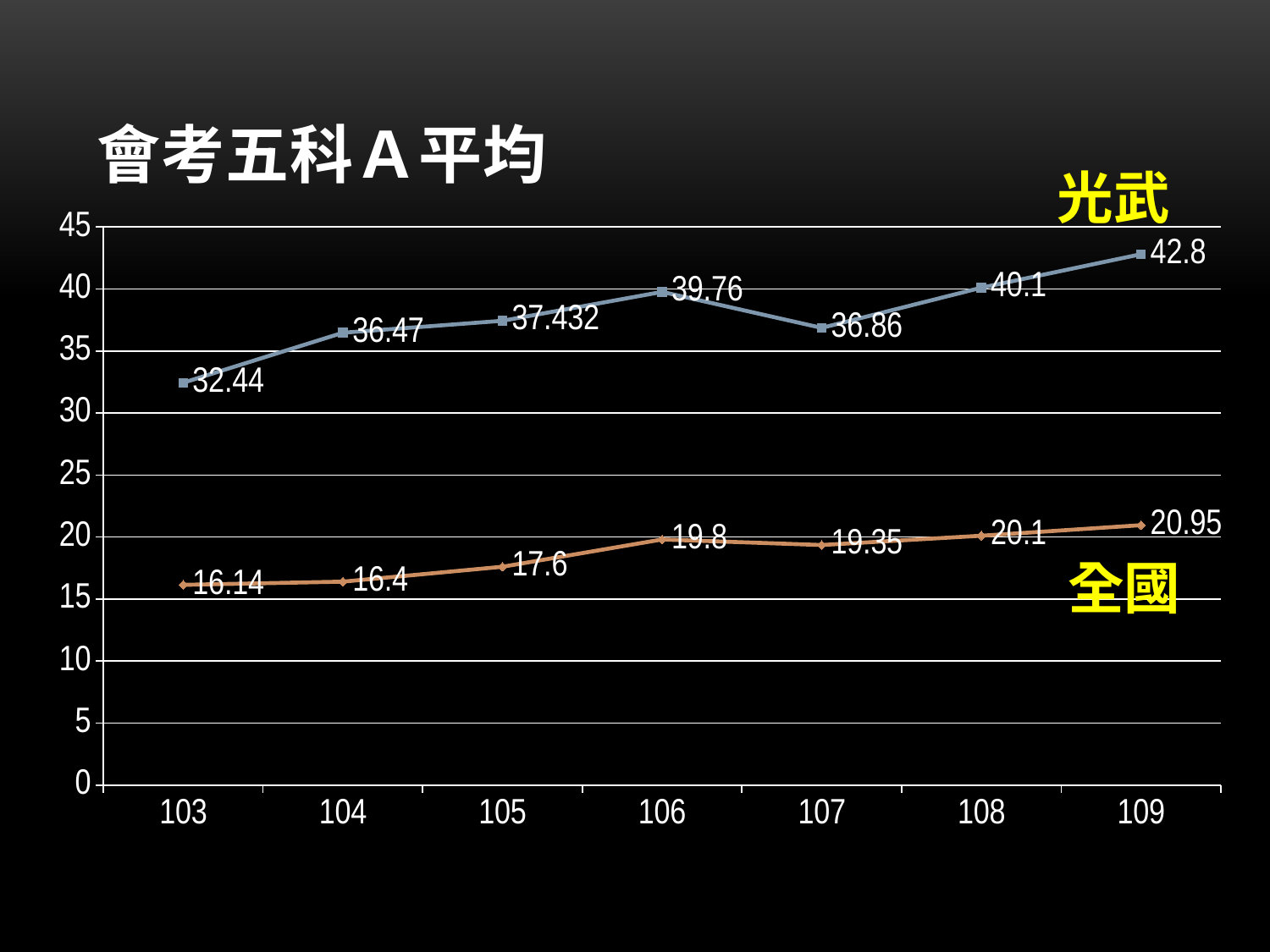

# 會考五科Ａ平均
光武

### Chart

| Category | 本校 | 全國 |
|---|---|---|
| 103 | 32.44 | 16.14 |
| 104 | 36.47 | 16.4 |
| 105 | 37.432 | 17.6 |
| 106 | 39.76 | 19.8 |
| 107 | 36.86 | 19.35 |
| 108 | 40.1 | 20.1 |
| 109 | 42.8 | 20.95 |
全國